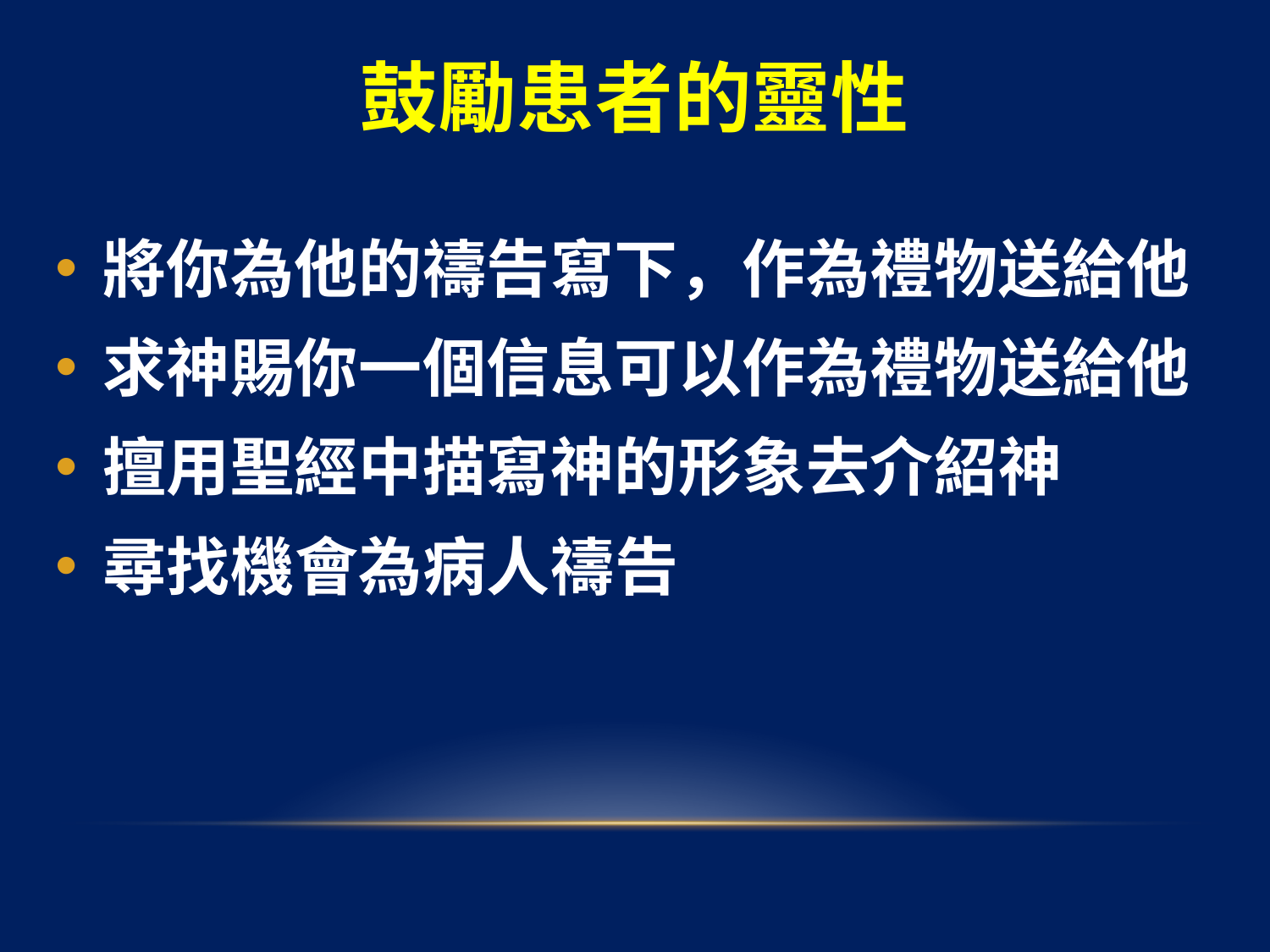

# 鼓勵患者的靈性
將你為他的禱告寫下，作為禮物送給他
求神賜你一個信息可以作為禮物送給他
擅用聖經中描寫神的形象去介紹神
尋找機會為病人禱告